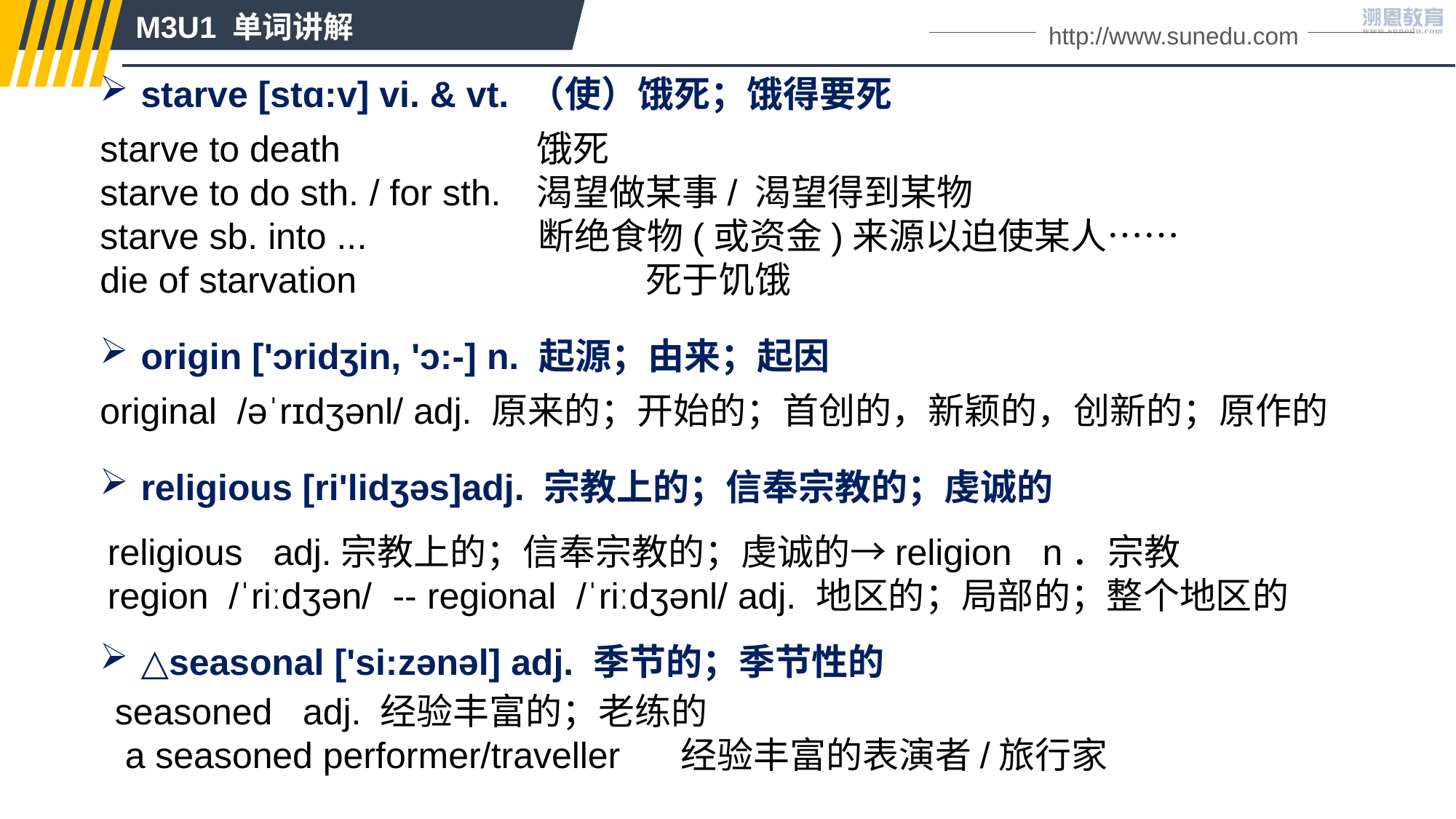

M3U1 单词讲解
http://www.sunedu.com
starve [stɑ:v] vi. & vt. （使）饿死；饿得要死

origin ['ɔridʒin, 'ɔ:-] n. 起源；由来；起因

religious [ri'lidʒəs]adj. 宗教上的；信奉宗教的；虔诚的

△seasonal ['si:zənəl] adj. 季节的；季节性的

starve to death　　　　　	饿死
starve to do sth. / for sth.	渴望做某事/	渴望得到某物
starve sb. into ...  	          断绝食物(或资金)来源以迫使某人……
die of starvation  			死于饥饿
original  /əˈrɪdʒənl/ adj. 原来的；开始的；首创的，新颖的，创新的；原作的
religious   adj.宗教上的；信奉宗教的；虔诚的→religion   n．宗教
region  /ˈriːdʒən/  -- regional  /ˈriːdʒənl/ adj. 地区的；局部的；整个地区的
seasoned   adj. 经验丰富的；老练的
 a seasoned performer/traveller     经验丰富的表演者/旅行家